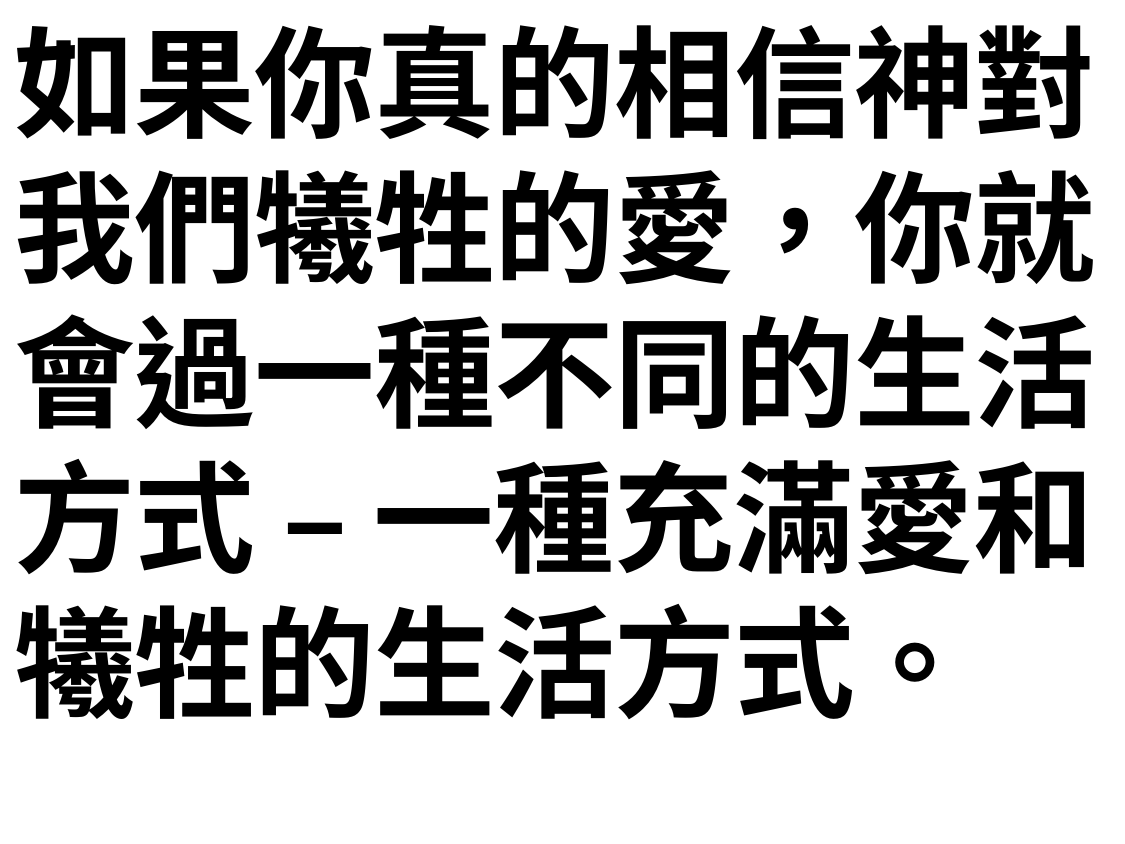

如果你真的相信神對我們犧牲的愛，你就會過一種不同的生活方式 – 一種充滿愛和犧牲的生活方式。